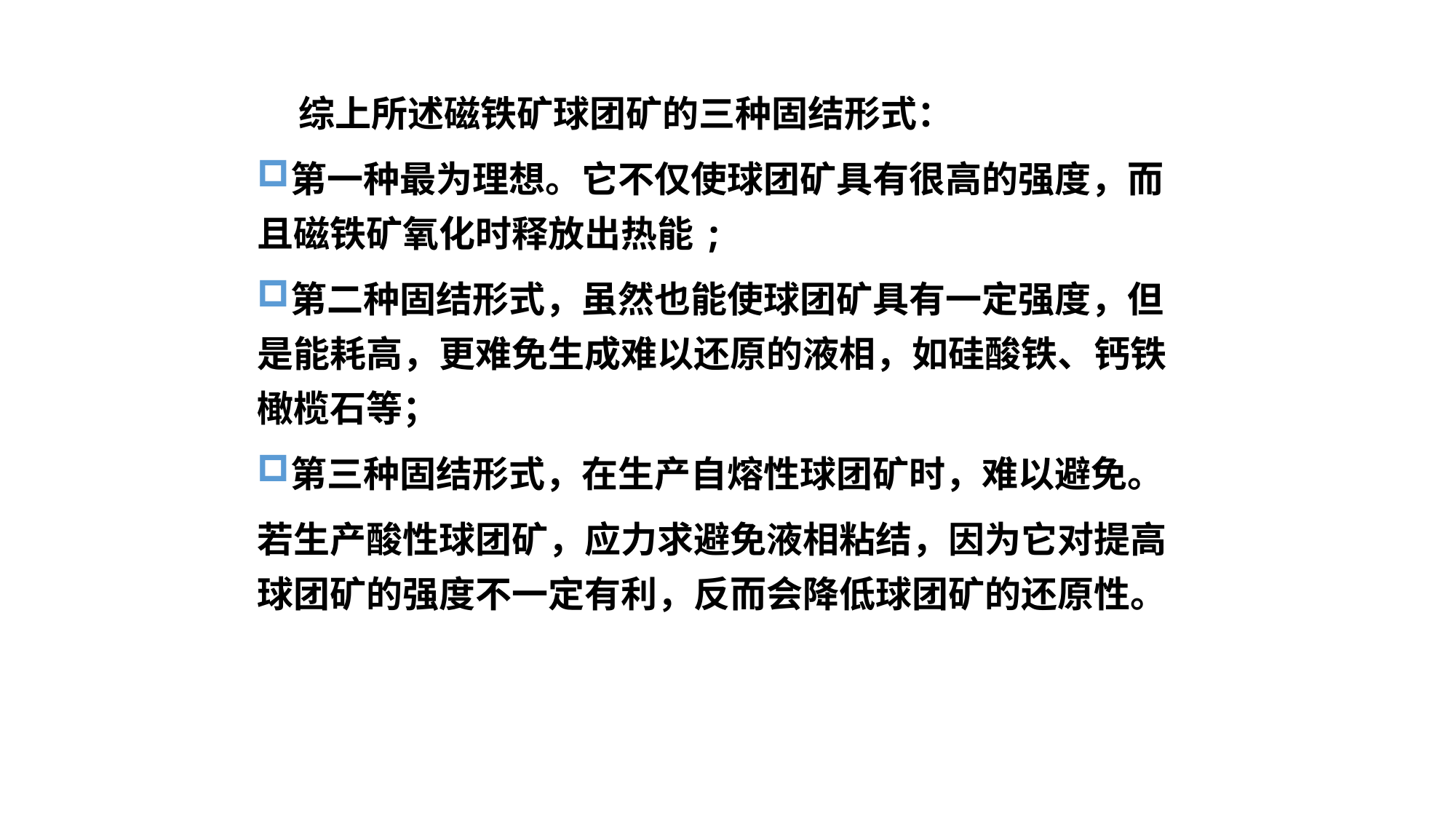

综上所述磁铁矿球团矿的三种固结形式：
第一种最为理想。它不仅使球团矿具有很高的强度，而且磁铁矿氧化时释放出热能;
第二种固结形式，虽然也能使球团矿具有一定强度，但是能耗高，更难免生成难以还原的液相，如硅酸铁、钙铁橄榄石等；
第三种固结形式，在生产自熔性球团矿时，难以避免。
若生产酸性球团矿，应力求避免液相粘结，因为它对提高球团矿的强度不一定有利，反而会降低球团矿的还原性。
44